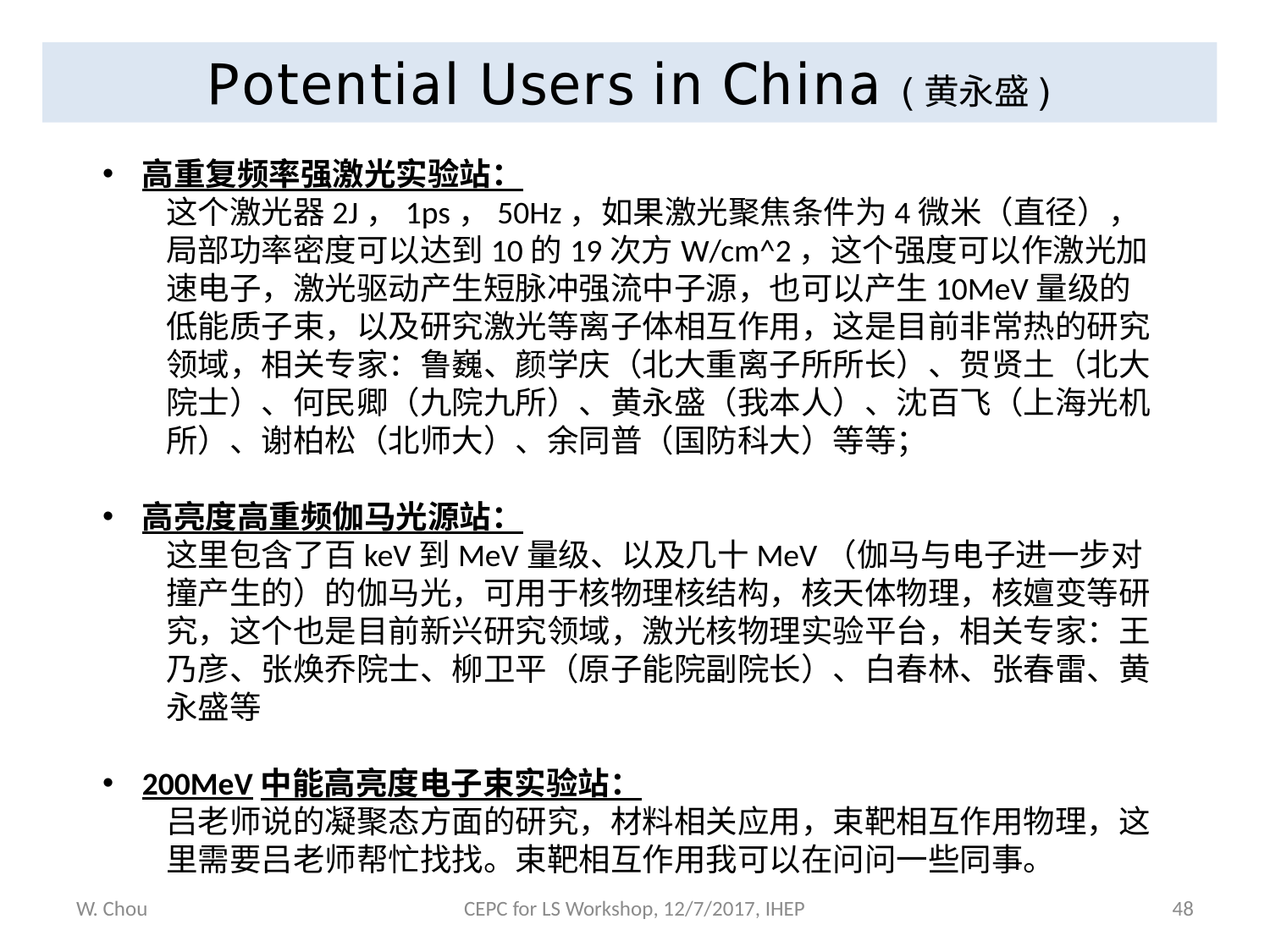

Potential Users in China (黄永盛)
高重复频率强激光实验站：
这个激光器2J，1ps，50Hz，如果激光聚焦条件为4微米（直径），局部功率密度可以达到10的19次方W/cm^2，这个强度可以作激光加速电子，激光驱动产生短脉冲强流中子源，也可以产生10MeV量级的低能质子束，以及研究激光等离子体相互作用，这是目前非常热的研究领域，相关专家：鲁巍、颜学庆（北大重离子所所长）、贺贤土（北大院士）、何民卿（九院九所）、黄永盛（我本人）、沈百飞（上海光机所）、谢柏松（北师大）、余同普（国防科大）等等；

高亮度高重频伽马光源站：
这里包含了百keV到MeV量级、以及几十MeV（伽马与电子进一步对撞产生的）的伽马光，可用于核物理核结构，核天体物理，核嬗变等研究，这个也是目前新兴研究领域，激光核物理实验平台，相关专家：王乃彦、张焕乔院士、柳卫平（原子能院副院长）、白春林、张春雷、黄永盛等

200MeV中能高亮度电子束实验站：
吕老师说的凝聚态方面的研究，材料相关应用，束靶相互作用物理，这里需要吕老师帮忙找找。束靶相互作用我可以在问问一些同事。
W. Chou
CEPC for LS Workshop, 12/7/2017, IHEP
48